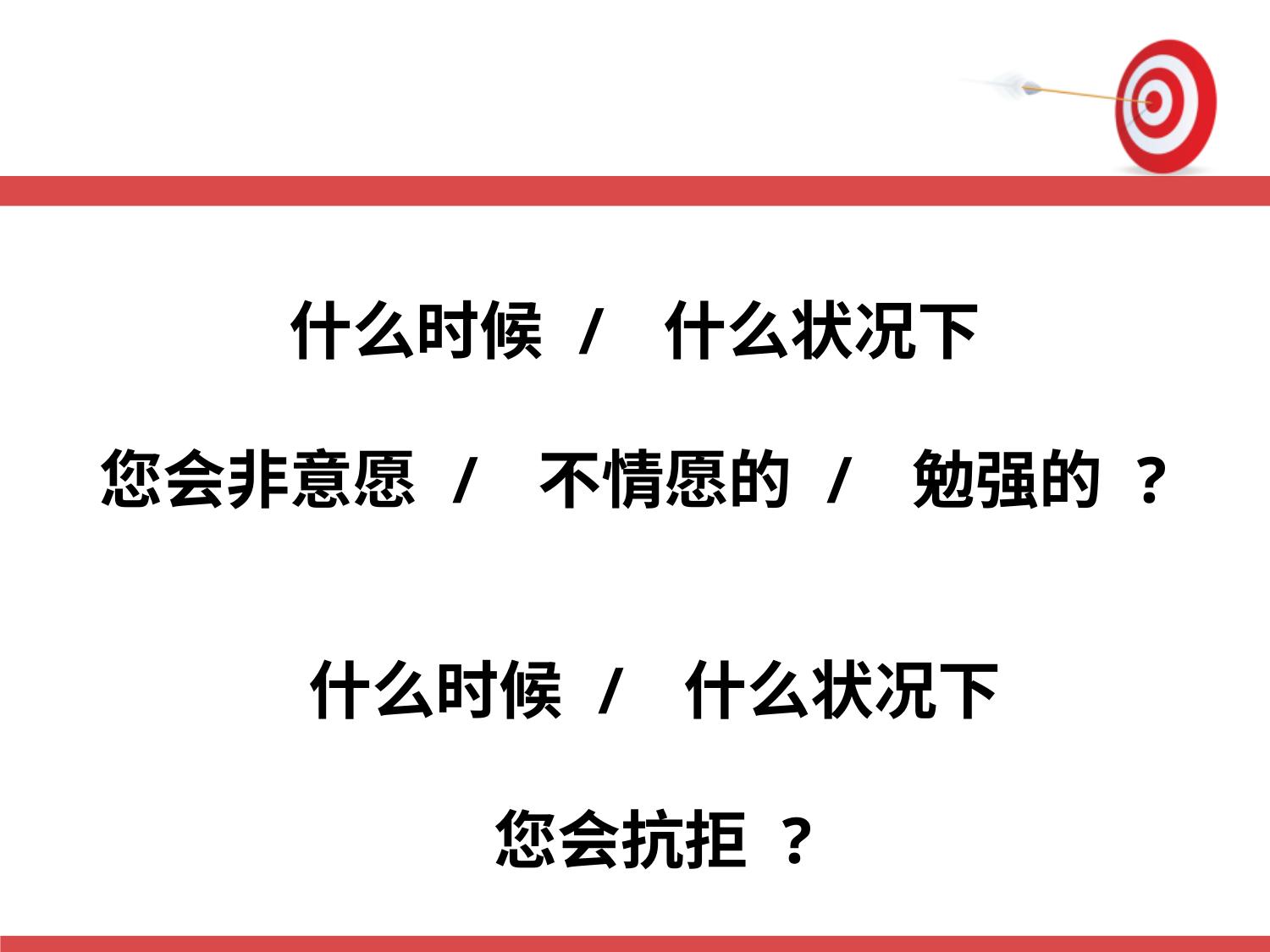

什么时候 / 什么状况下
您会非意愿 / 不情愿的 / 勉强的 ?
什么时候 / 什么状况下
您会抗拒 ?